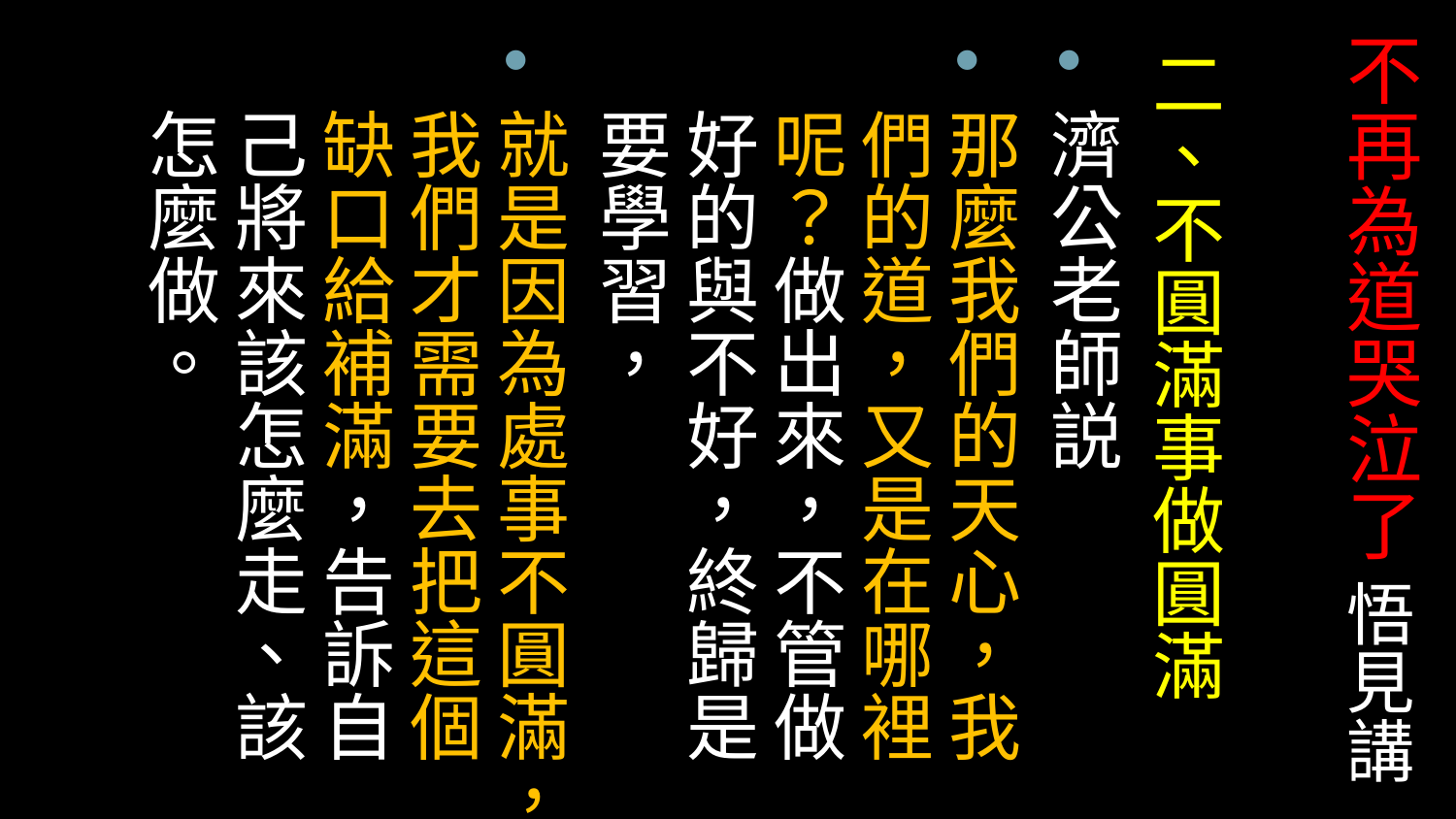

# 不再為道哭泣了 悟見講
二、不圓滿事做圓滿
濟公老師説
那麼我們的天心，我們的道，又是在哪裡呢？做出來，不管做好的與不好，終歸是要學習，
就是因為處事不圓滿，我們才需要去把這個缺口給補滿，告訴自己將來該怎麼走、該怎麼做。